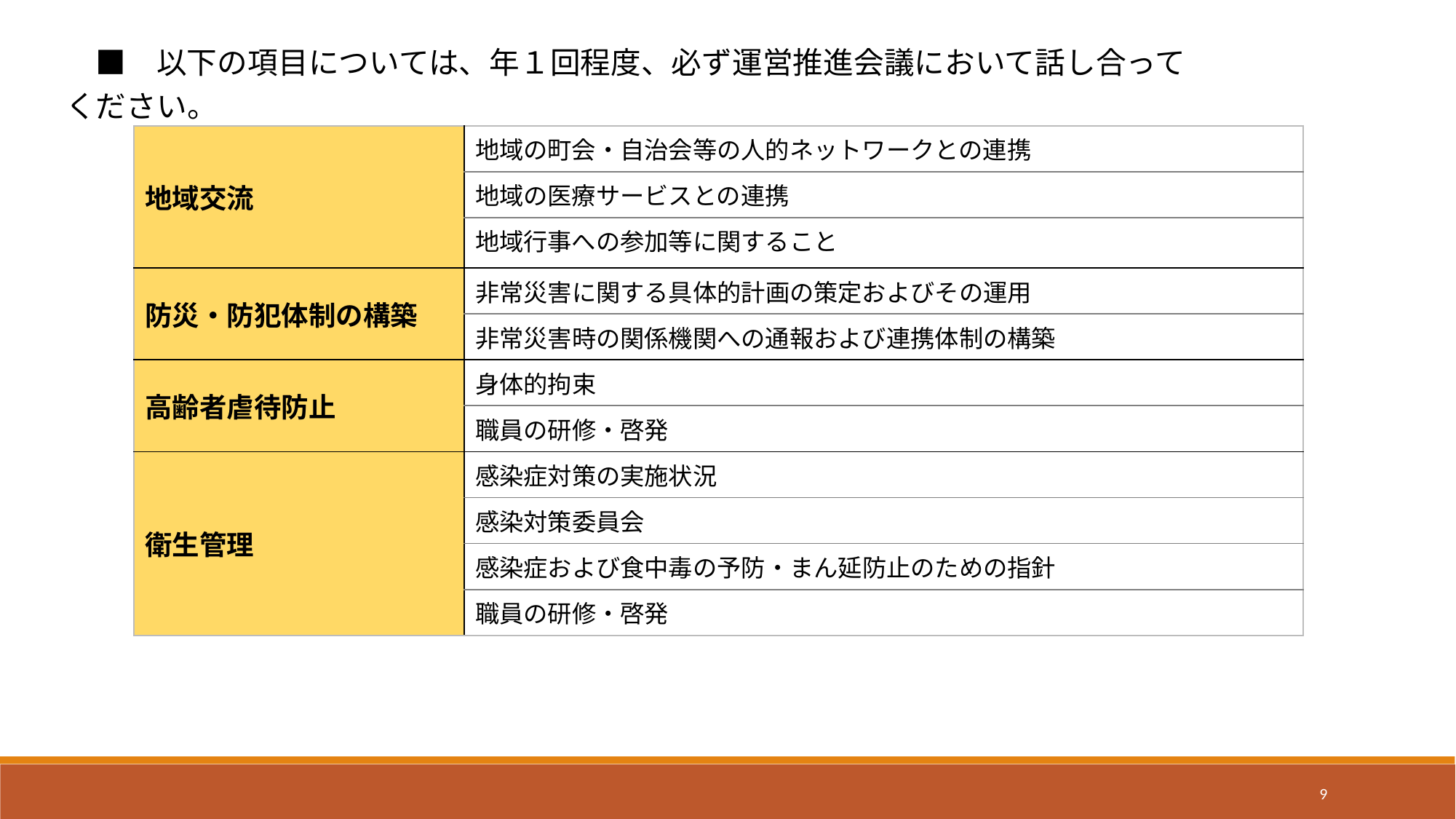

■　以下の項目については、年１回程度、必ず運営推進会議において話し合ってください。
| 地域交流 | 地域の町会・自治会等の人的ネットワークとの連携 |
| --- | --- |
|  | 地域の医療サービスとの連携 |
|  | 地域行事への参加等に関すること |
| 防災・防犯体制の構築 | 非常災害に関する具体的計画の策定およびその運用 |
|  | 非常災害時の関係機関への通報および連携体制の構築 |
| 高齢者虐待防止 | 身体的拘束 |
|  | 職員の研修・啓発 |
| 衛生管理 | 感染症対策の実施状況 |
|  | 感染対策委員会 |
|  | 感染症および食中毒の予防・まん延防止のための指針 |
|  | 職員の研修・啓発 |
9